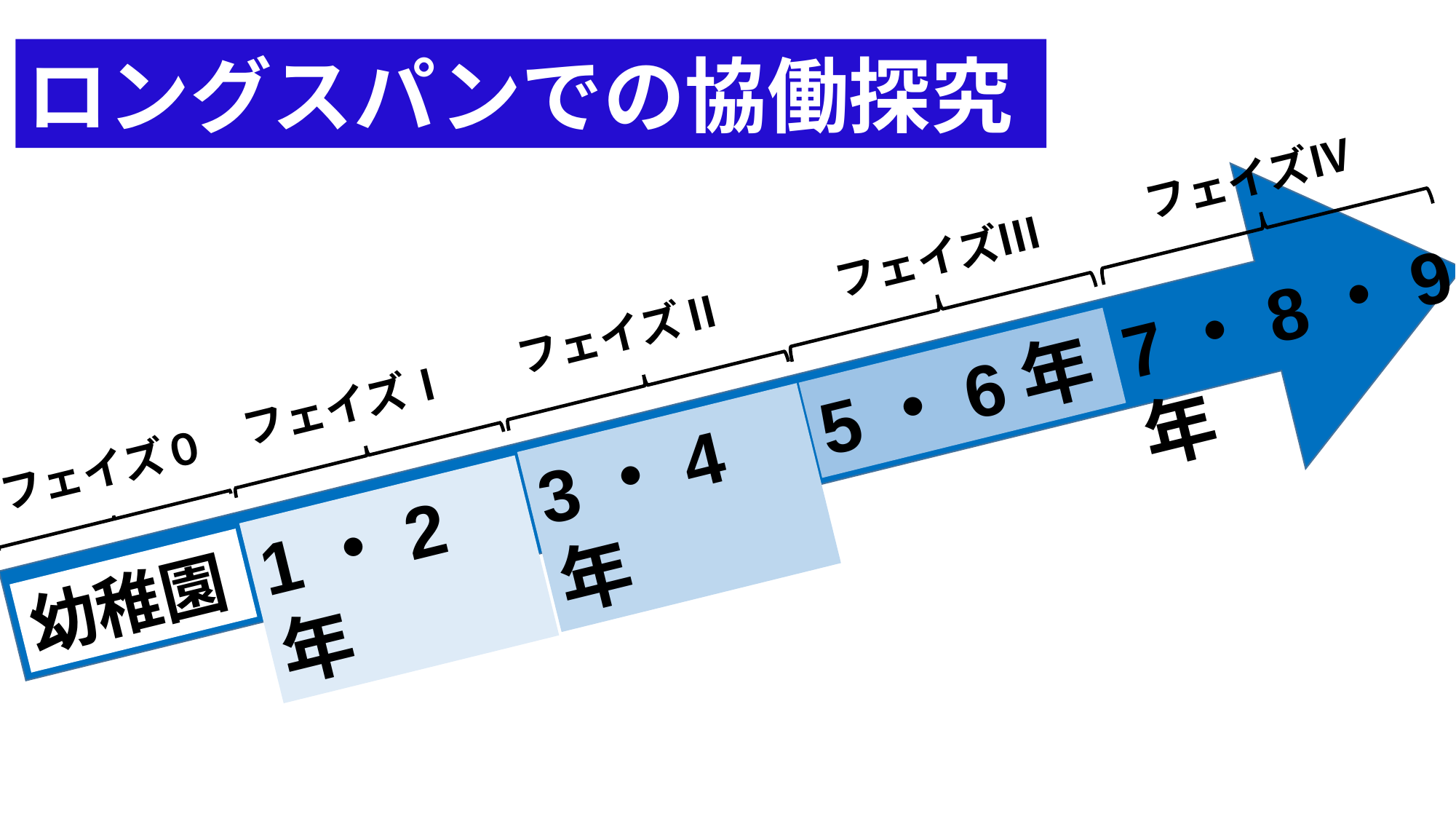

ロングスパンでの協働探究

フェイズⅣ
フェイズⅡ
フェイズⅢ
フェイズⅠ

7・8・9年
3・4年
5・6年
1・2年

フェイズ０
幼稚園